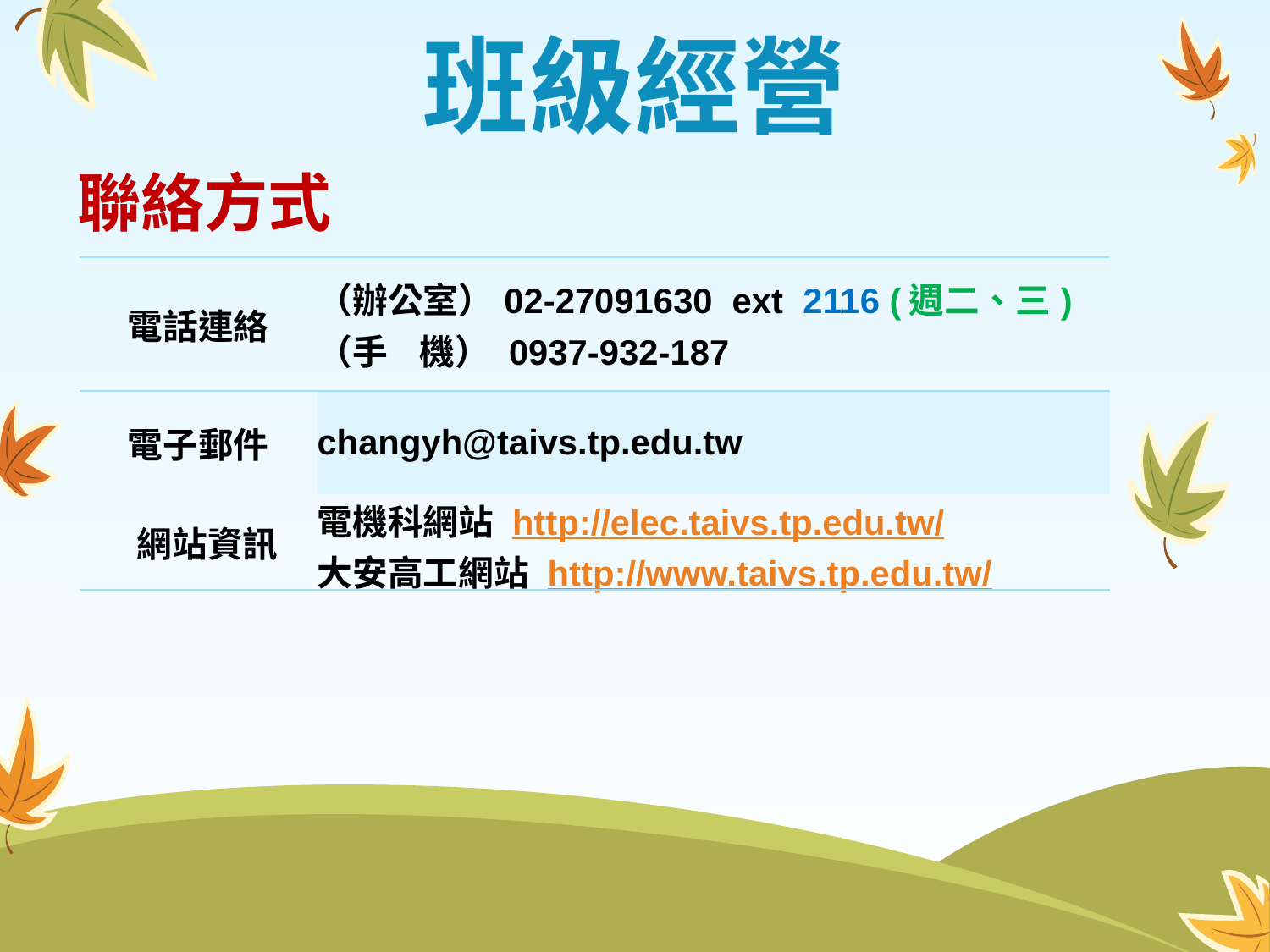

# 班級經營
聯絡方式

| 電話連絡 | （辦公室）02-27091630 ext 2116 (週二、三) （手 機） 0937-932-187 |
| --- | --- |
| 電子郵件 | changyh@taivs.tp.edu.tw |
| 網站資訊 | 電機科網站 http://elec.taivs.tp.edu.tw/ 大安高工網站 http://www.taivs.tp.edu.tw/ |